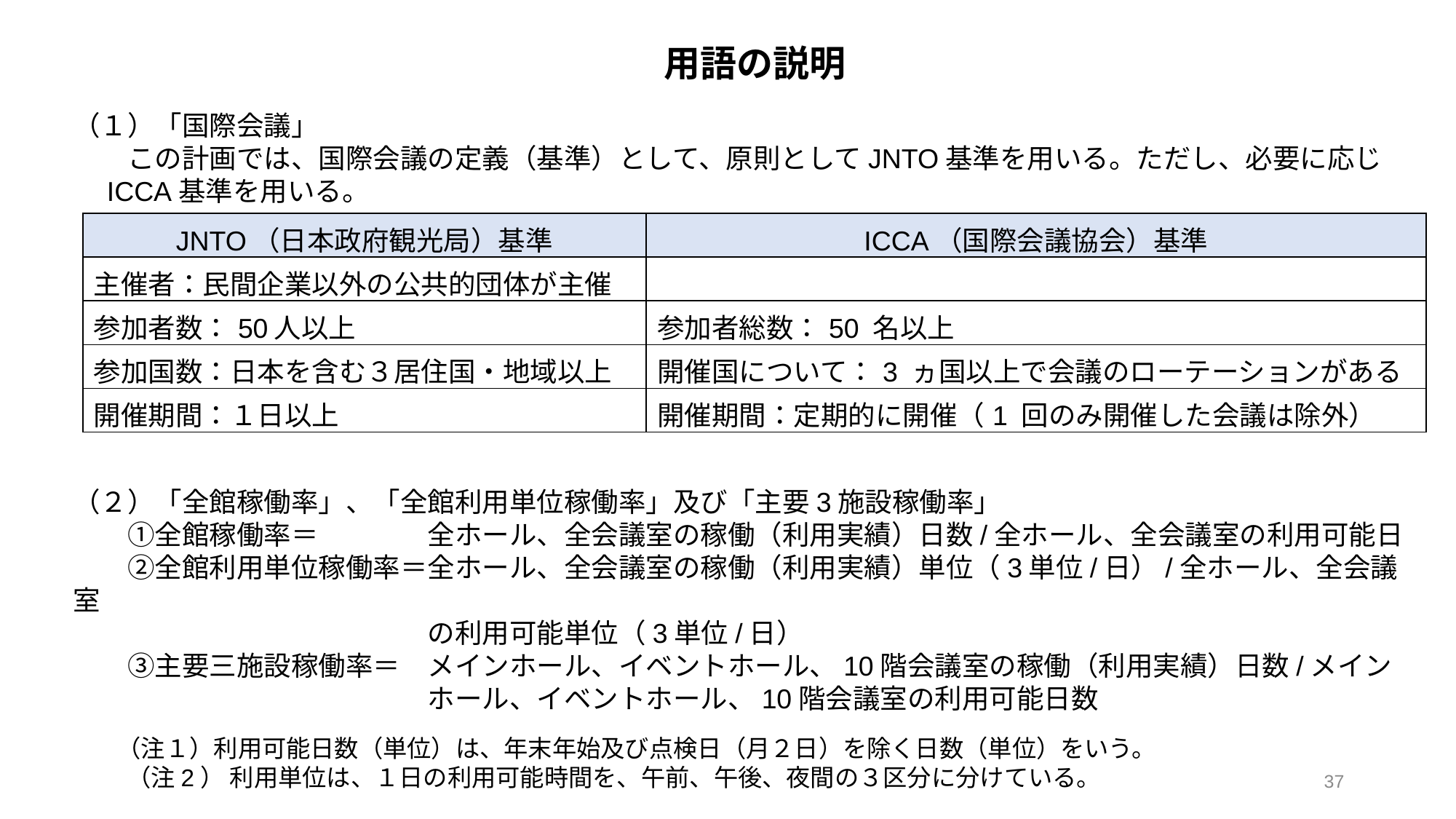

用語の説明
（１）「国際会議」
　　この計画では、国際会議の定義（基準）として、原則としてJNTO基準を用いる。ただし、必要に応じ
　ICCA基準を用いる。
| JNTO（日本政府観光局）基準 | ICCA（国際会議協会）基準 |
| --- | --- |
| 主催者：民間企業以外の公共的団体が主催 |  |
| 参加者数：50人以上 | 参加者総数：50 名以上 |
| 参加国数：日本を含む３居住国・地域以上 | 開催国について：3 ヵ国以上で会議のローテーションがある |
| 開催期間：１日以上 | 開催期間：定期的に開催（1 回のみ開催した会議は除外） |
（２）「全館稼働率」、「全館利用単位稼働率」及び「主要3施設稼働率」
　　①全館稼働率＝　　　　全ホール、全会議室の稼働（利用実績）日数/全ホール、全会議室の利用可能日
　　②全館利用単位稼働率＝全ホール、全会議室の稼働（利用実績）単位（3単位/日）/全ホール、全会議室
　　　　　　　　　　　　　の利用可能単位（3単位/日）
　　③主要三施設稼働率＝　メインホール、イベントホール、10階会議室の稼働（利用実績）日数/メイン
　　　　　　　　　　　　　ホール、イベントホール、10階会議室の利用可能日数

       （注１）利用可能日数（単位）は、年末年始及び点検日（月２日）を除く日数（単位）をいう。
　　 （注2） 利用単位は、１日の利用可能時間を、午前、午後、夜間の３区分に分けている。
37